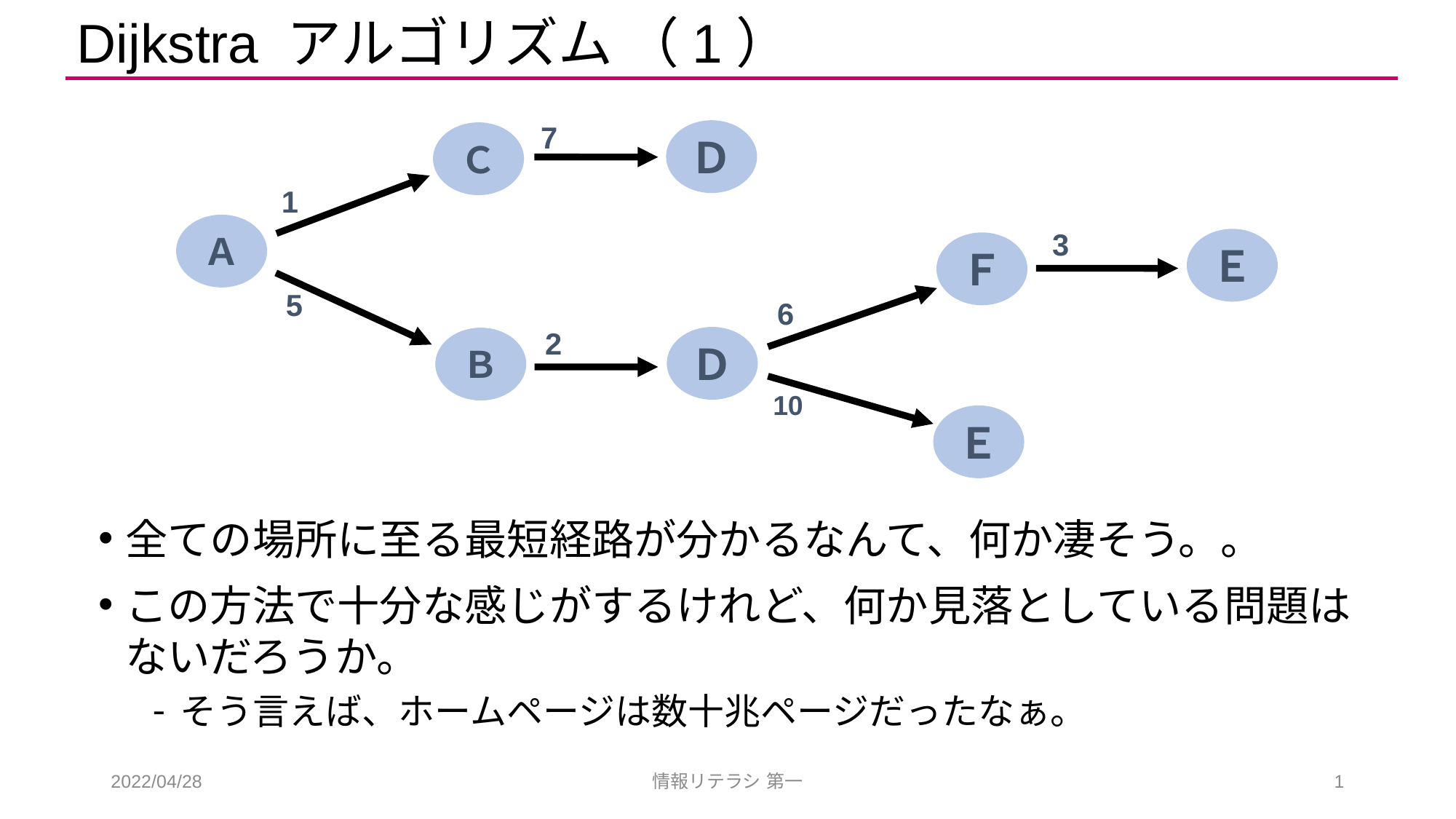

# Dijkstra アルゴリズム （1）

7
Ｄ

Ｃ

1
Ａ
3
Ｅ

Ｆ

6

5
Ｂ
2
Ｄ

10
Ｅ
全ての場所に至る最短経路が分かるなんて、何か凄そう。。
この方法で十分な感じがするけれど、何か見落としている問題はないだろうか。
そう言えば、ホームページは数十兆ページだったなぁ。

2022/04/28
情報リテラシ 第一
1